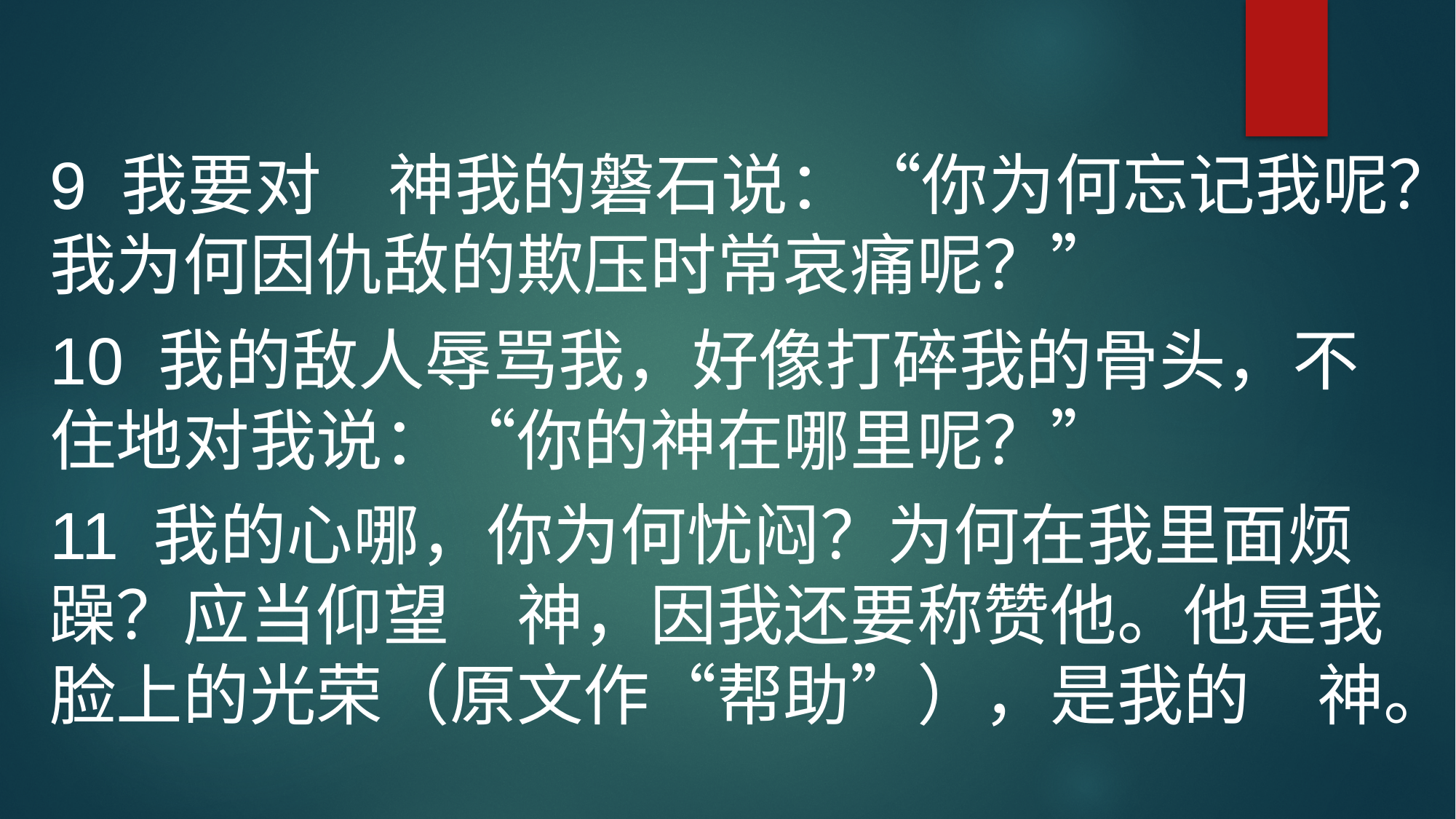

9 我要对　神我的磐石说：“你为何忘记我呢？我为何因仇敌的欺压时常哀痛呢？”
10 我的敌人辱骂我，好像打碎我的骨头，不住地对我说：“你的神在哪里呢？”
11 我的心哪，你为何忧闷？为何在我里面烦躁？应当仰望　神，因我还要称赞他。他是我脸上的光荣（原文作“帮助”），是我的　神。